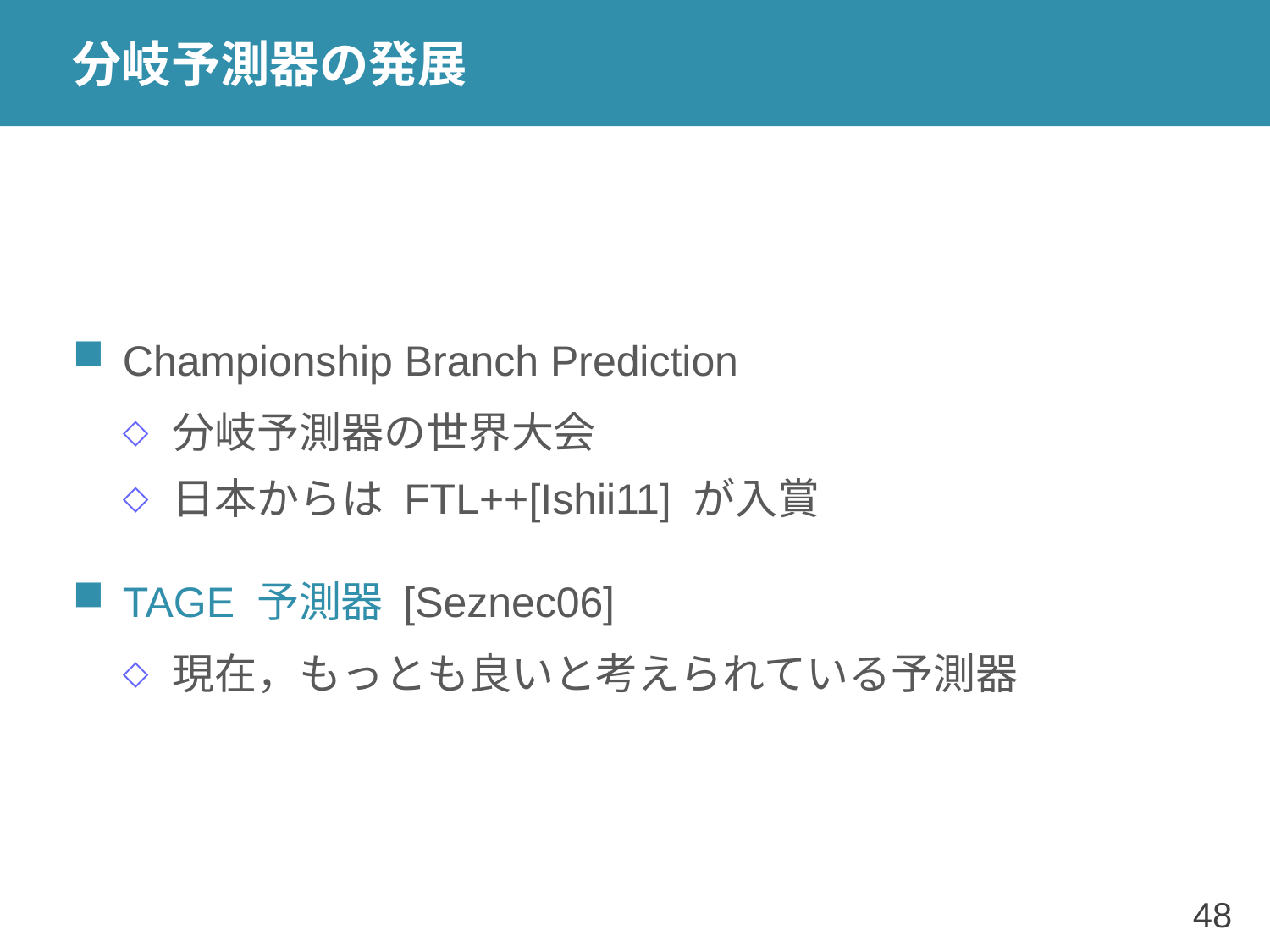

# 分岐予測器の発展
Championship Branch Prediction
分岐予測器の世界大会
日本からは FTL++[Ishii11] が入賞
TAGE 予測器 [Seznec06]
現在，もっとも良いと考えられている予測器